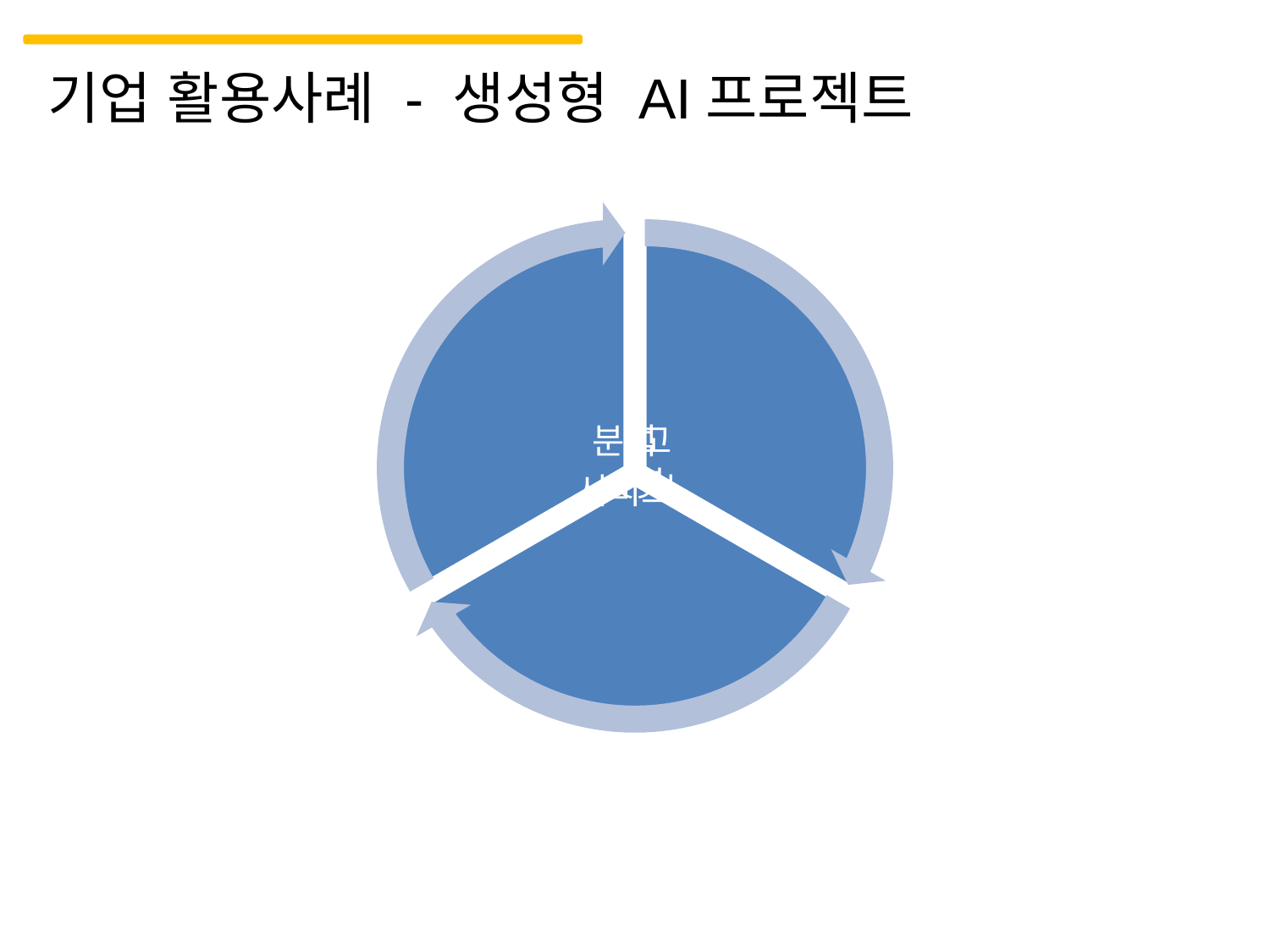

기업 활용사례 - 생성형 AI프로젝트
광고
카피
챗봇
분석
서비스